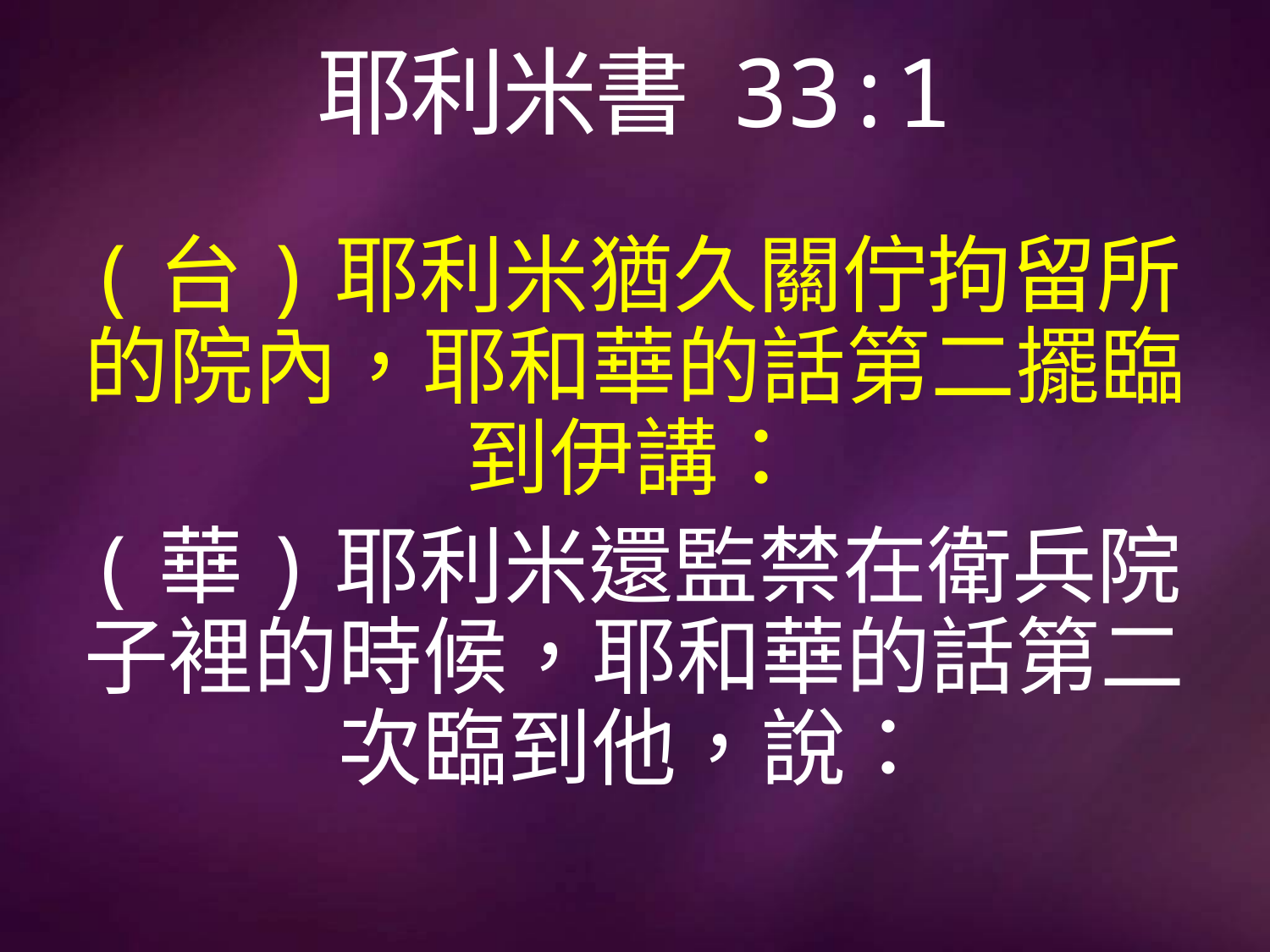

# 耶利米書 33:1
(台)耶利米猶久關佇拘留所的院內，耶和華的話第二擺臨到伊講：
(華)耶利米還監禁在衛兵院子裡的時候，耶和華的話第二次臨到他，說：